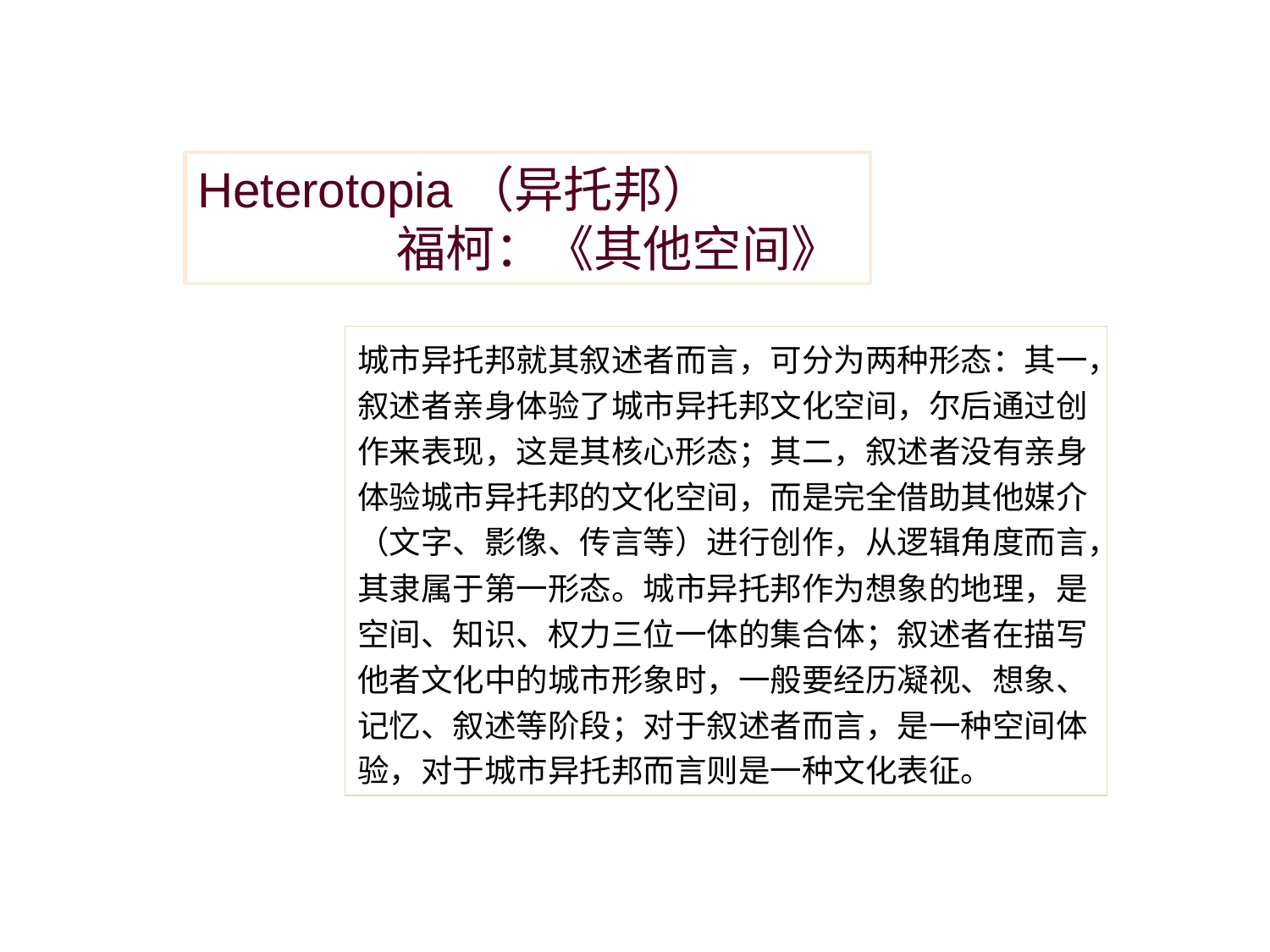

Heterotopia（异托邦）
                 福柯：《其他空间》
城市异托邦就其叙述者而言，可分为两种形态：其一，叙述者亲身体验了城市异托邦文化空间，尔后通过创作来表现，这是其核心形态；其二，叙述者没有亲身体验城市异托邦的文化空间，而是完全借助其他媒介（文字、影像、传言等）进行创作，从逻辑角度而言，其隶属于第一形态。城市异托邦作为想象的地理，是空间、知识、权力三位一体的集合体；叙述者在描写他者文化中的城市形象时，一般要经历凝视、想象、记忆、叙述等阶段；对于叙述者而言，是一种空间体验，对于城市异托邦而言则是一种文化表征。

27